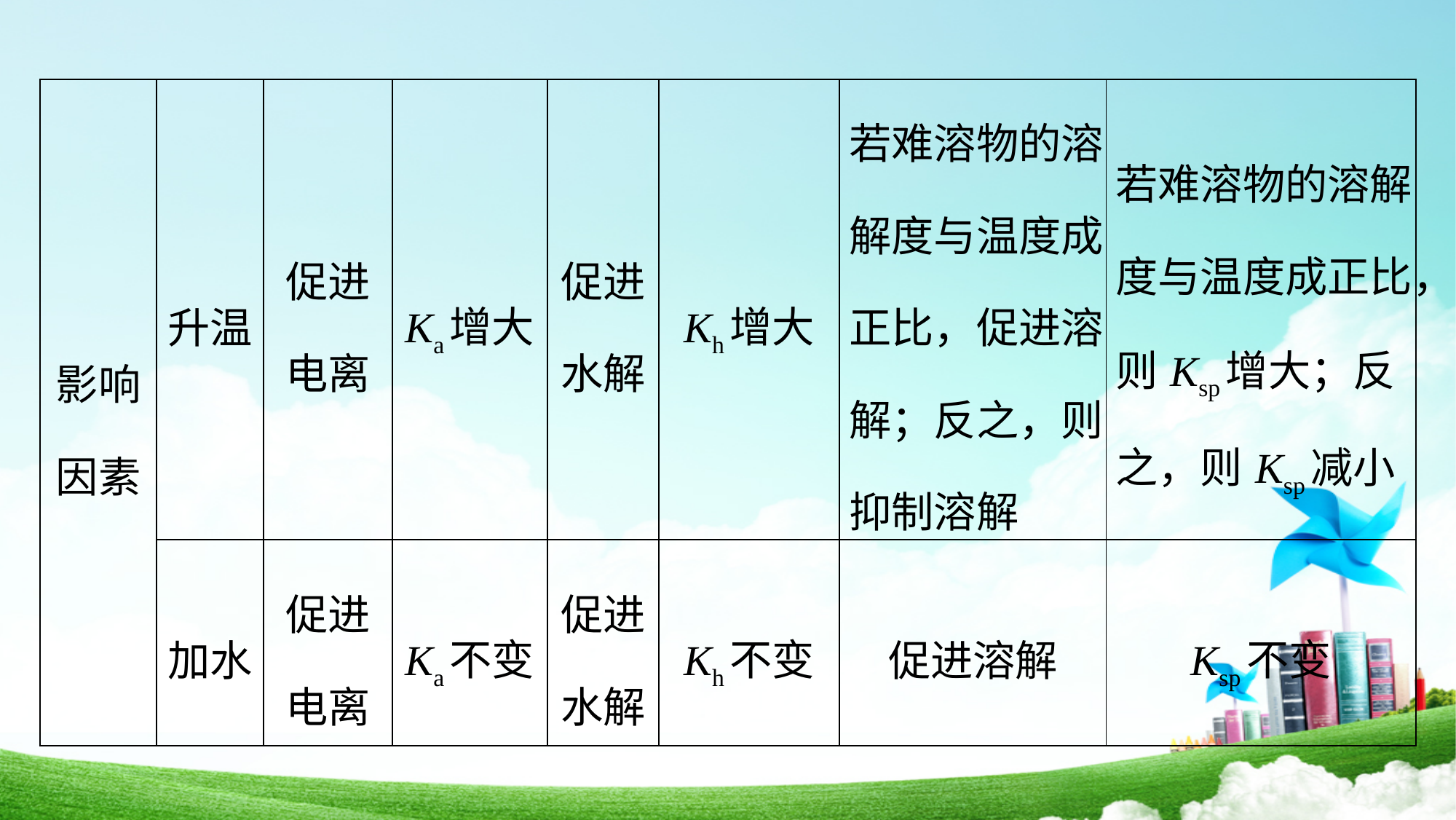

| 影响因素 | 升温 | 促进 电离 | Ka增大 | 促进水解 | Kh增大 | 若难溶物的溶解度与温度成正比，促进溶解；反之，则抑制溶解 | 若难溶物的溶解度与温度成正比，则Ksp增大；反之，则Ksp减小 |
| --- | --- | --- | --- | --- | --- | --- | --- |
|  | 加水 | 促进 电离 | Ka不变 | 促进水解 | Kh不变 | 促进溶解 | Ksp不变 |